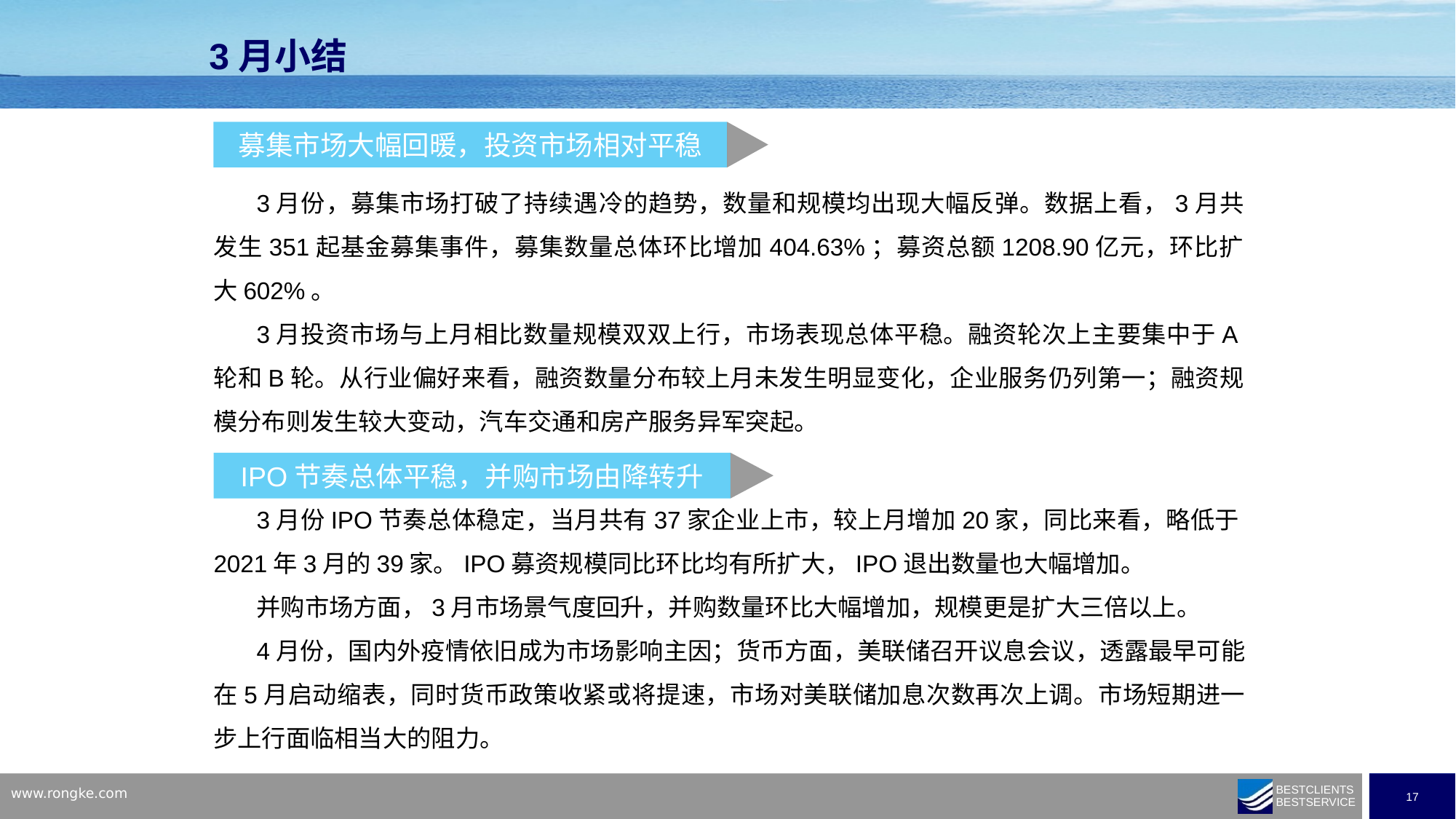

3月小结
募集市场大幅回暖，投资市场相对平稳

3月份，募集市场打破了持续遇冷的趋势，数量和规模均出现大幅反弹。数据上看，3月共发生351起基金募集事件，募集数量总体环比增加404.63%；募资总额1208.90亿元，环比扩大602%。
3月投资市场与上月相比数量规模双双上行，市场表现总体平稳。融资轮次上主要集中于A轮和B轮。从行业偏好来看，融资数量分布较上月未发生明显变化，企业服务仍列第一；融资规模分布则发生较大变动，汽车交通和房产服务异军突起。
IPO节奏总体平稳，并购市场由降转升

3月份IPO节奏总体稳定，当月共有37家企业上市，较上月增加20家，同比来看，略低于2021年3月的39家。IPO募资规模同比环比均有所扩大，IPO退出数量也大幅增加。
并购市场方面，3月市场景气度回升，并购数量环比大幅增加，规模更是扩大三倍以上。
4月份，国内外疫情依旧成为市场影响主因；货币方面，美联储召开议息会议，透露最早可能在5月启动缩表，同时货币政策收紧或将提速，市场对美联储加息次数再次上调。市场短期进一步上行面临相当大的阻力。